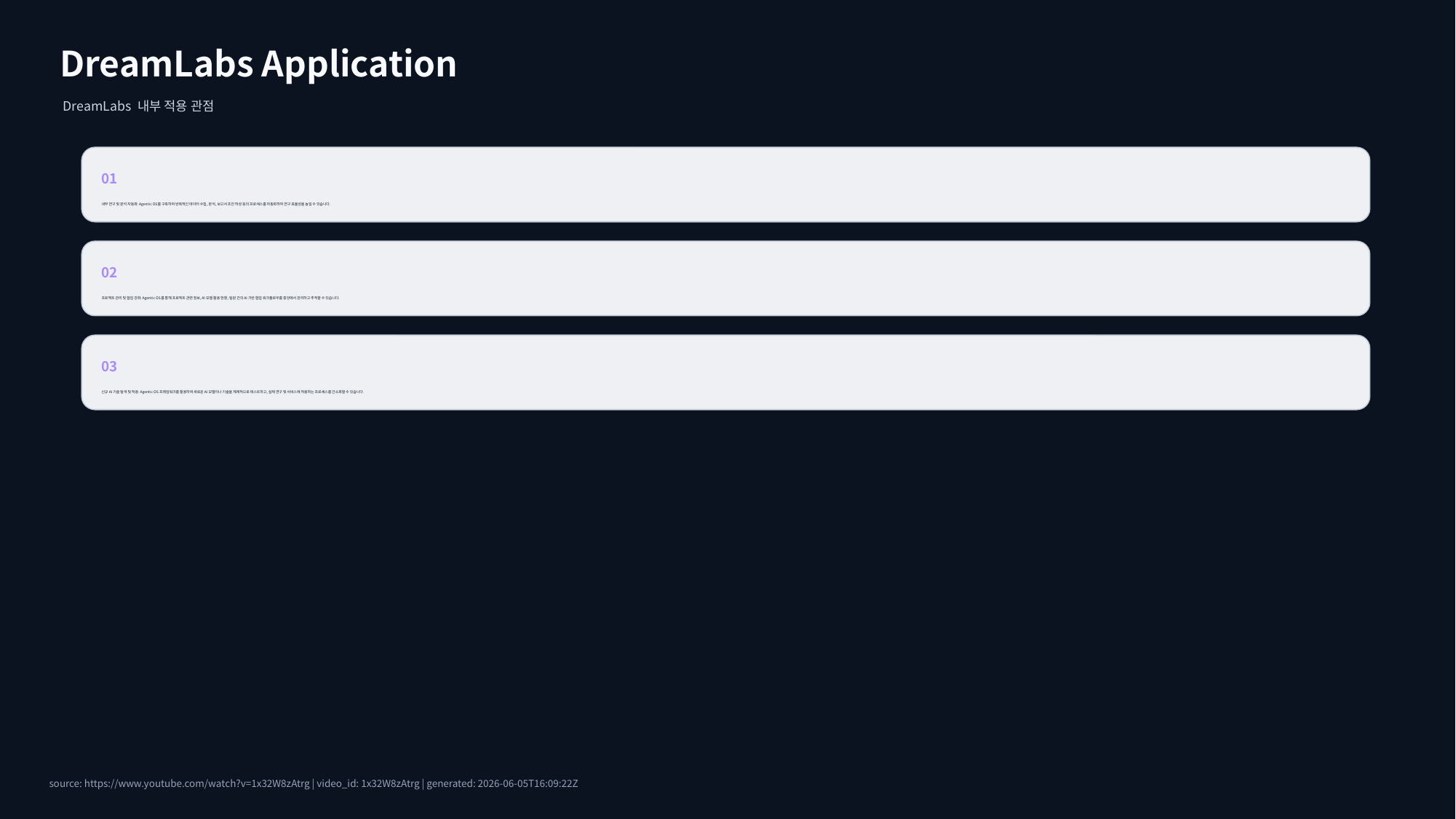

DreamLabs Application
DreamLabs 내부 적용 관점

01
내부 연구 및 분석 자동화: Agentic OS를 구축하여 반복적인 데이터 수집, 분석, 보고서 초안 작성 등의 프로세스를 자동화하여 연구 효율성을 높일 수 있습니다.

02
프로젝트 관리 및 협업 강화: Agentic OS를 통해 프로젝트 관련 정보, AI 모델 활용 현황, 팀원 간의 AI 기반 협업 워크플로우를 중앙에서 관리하고 추적할 수 있습니다.

03
신규 AI 기술 탐색 및 적용: Agentic OS 프레임워크를 활용하여 새로운 AI 모델이나 기술을 체계적으로 테스트하고, 실제 연구 및 서비스에 적용하는 프로세스를 간소화할 수 있습니다.
source: https://www.youtube.com/watch?v=1x32W8zAtrg | video_id: 1x32W8zAtrg | generated: 2026-06-05T16:09:22Z